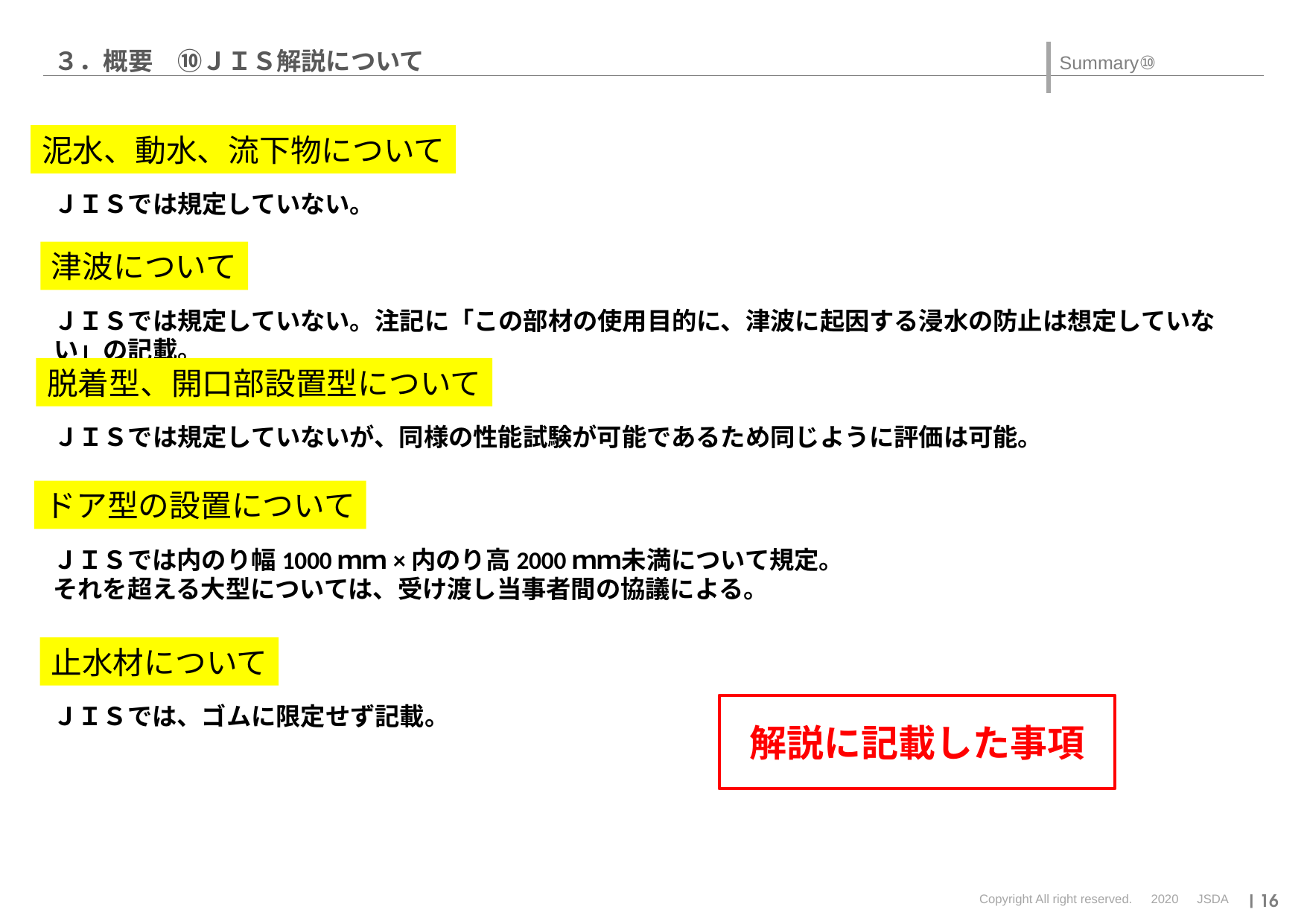

３．概要　⑩ＪＩＳ解説について
Summary⑩
泥水、動水、流下物について
ＪＩＳでは規定していない。
津波について
ＪＩＳでは規定していない。注記に「この部材の使用目的に、津波に起因する浸水の防止は想定していない」の記載。
脱着型、開口部設置型について
ＪＩＳでは規定していないが、同様の性能試験が可能であるため同じように評価は可能。
ドア型の設置について
ＪＩＳでは内のり幅1000ｍｍ×内のり高2000ｍｍ未満について規定。
それを超える大型については、受け渡し当事者間の協議による。
止水材について
ＪＩＳでは、ゴムに限定せず記載。
解説に記載した事項
次へ